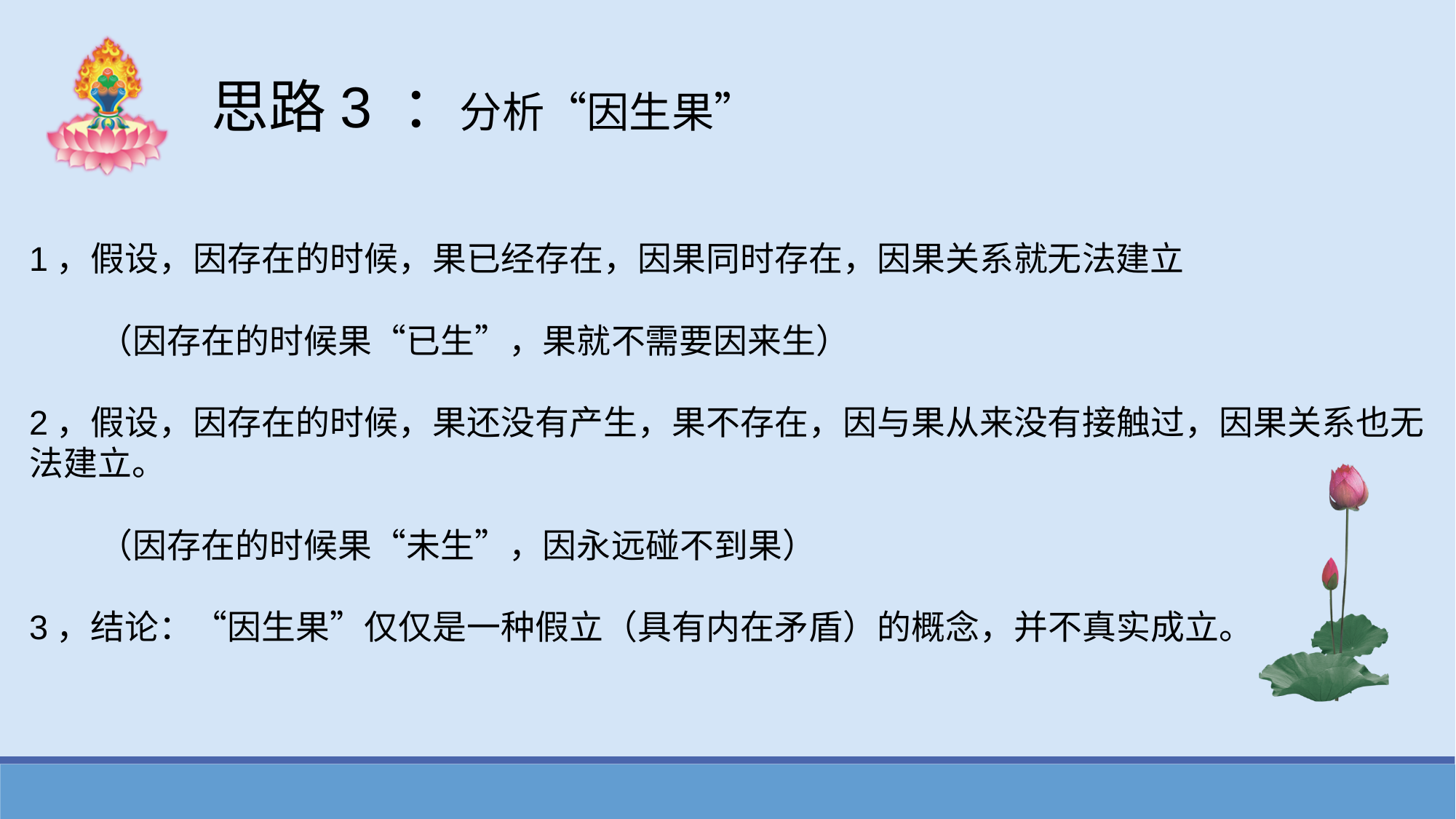

思路3 ：分析“因生果”
1，假设，因存在的时候，果已经存在，因果同时存在，因果关系就无法建立

        （因存在的时候果“已生”，果就不需要因来生）

2，假设，因存在的时候，果还没有产生，果不存在，因与果从来没有接触过，因果关系也无法建立。
        （因存在的时候果“未生”，因永远碰不到果）

3，结论：“因生果”仅仅是一种假立（具有内在矛盾）的概念，并不真实成立。